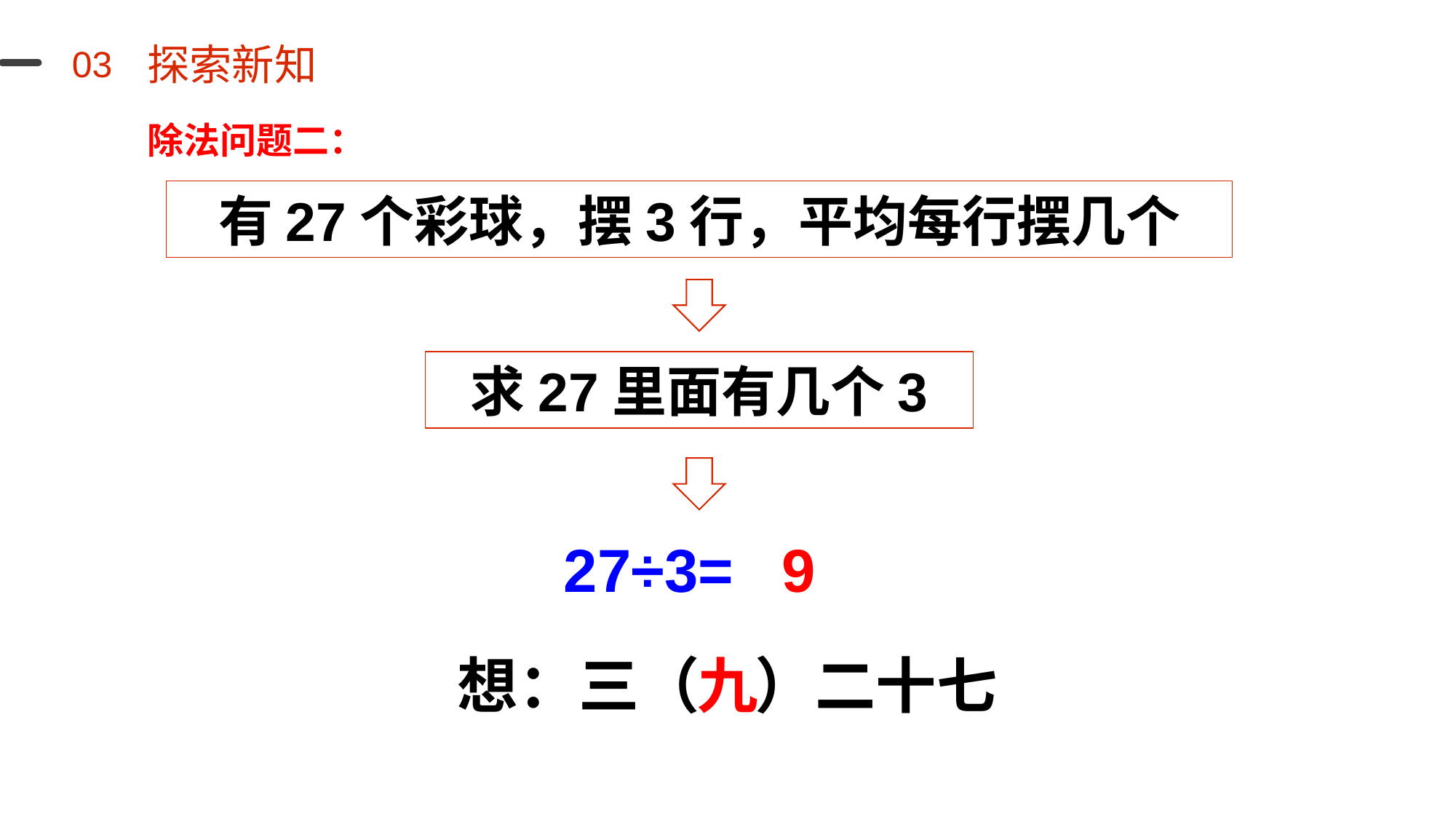

探索新知
03
除法问题二：
有27个彩球，摆3行，平均每行摆几个

求27里面有几个3

27÷3=
9
想：三（    ）二十七
九